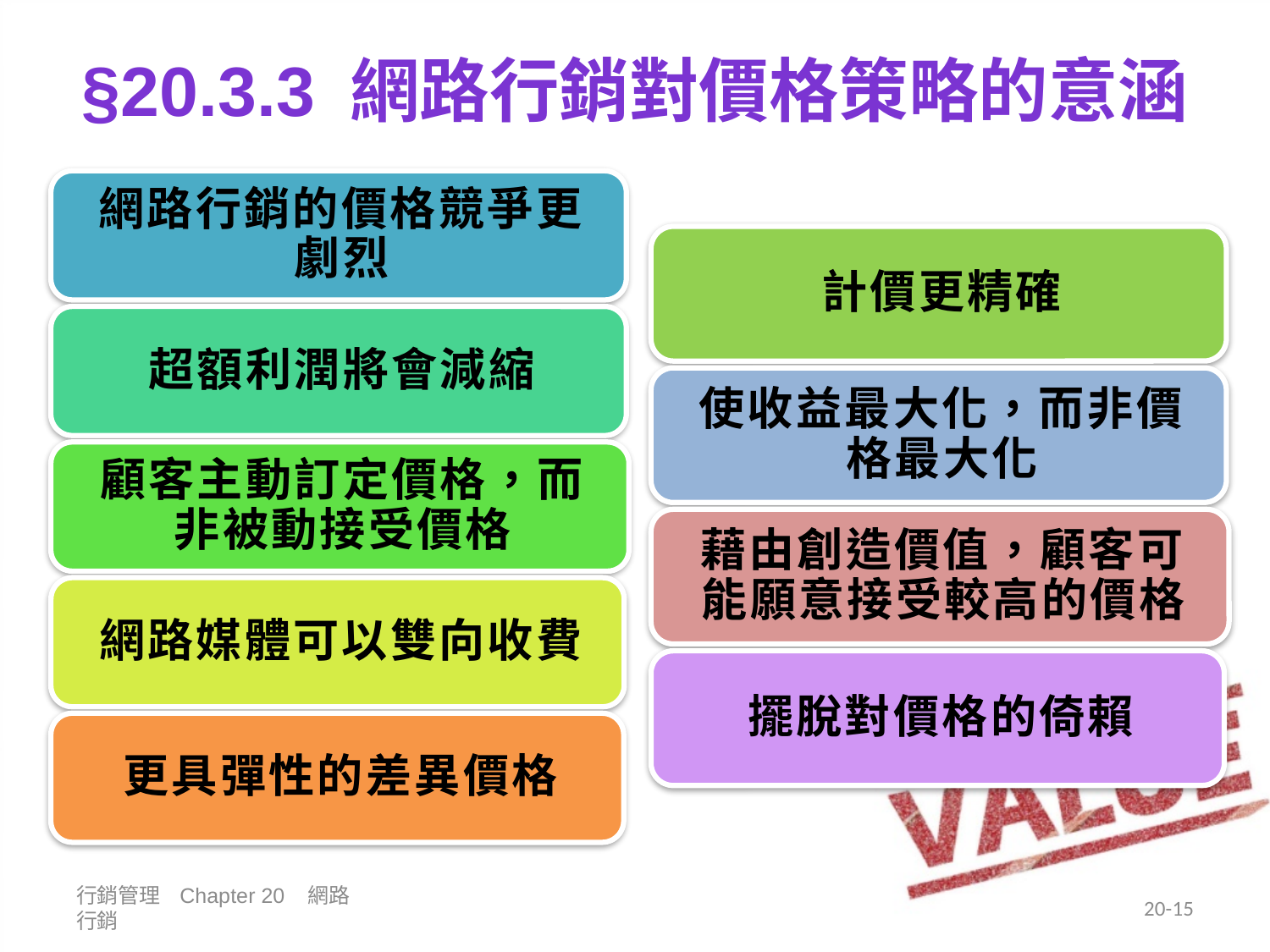

# §20.3.3 網路行銷對價格策略的意涵
網路行銷的價格競爭更劇烈
超額利潤將會減縮
顧客主動訂定價格，而非被動接受價格
網路媒體可以雙向收費
更具彈性的差異價格
計價更精確
使收益最大化，而非價格最大化
藉由創造價值，顧客可能願意接受較高的價格
擺脫對價格的倚賴
行銷管理   Chapter 20   網路行銷
20-15